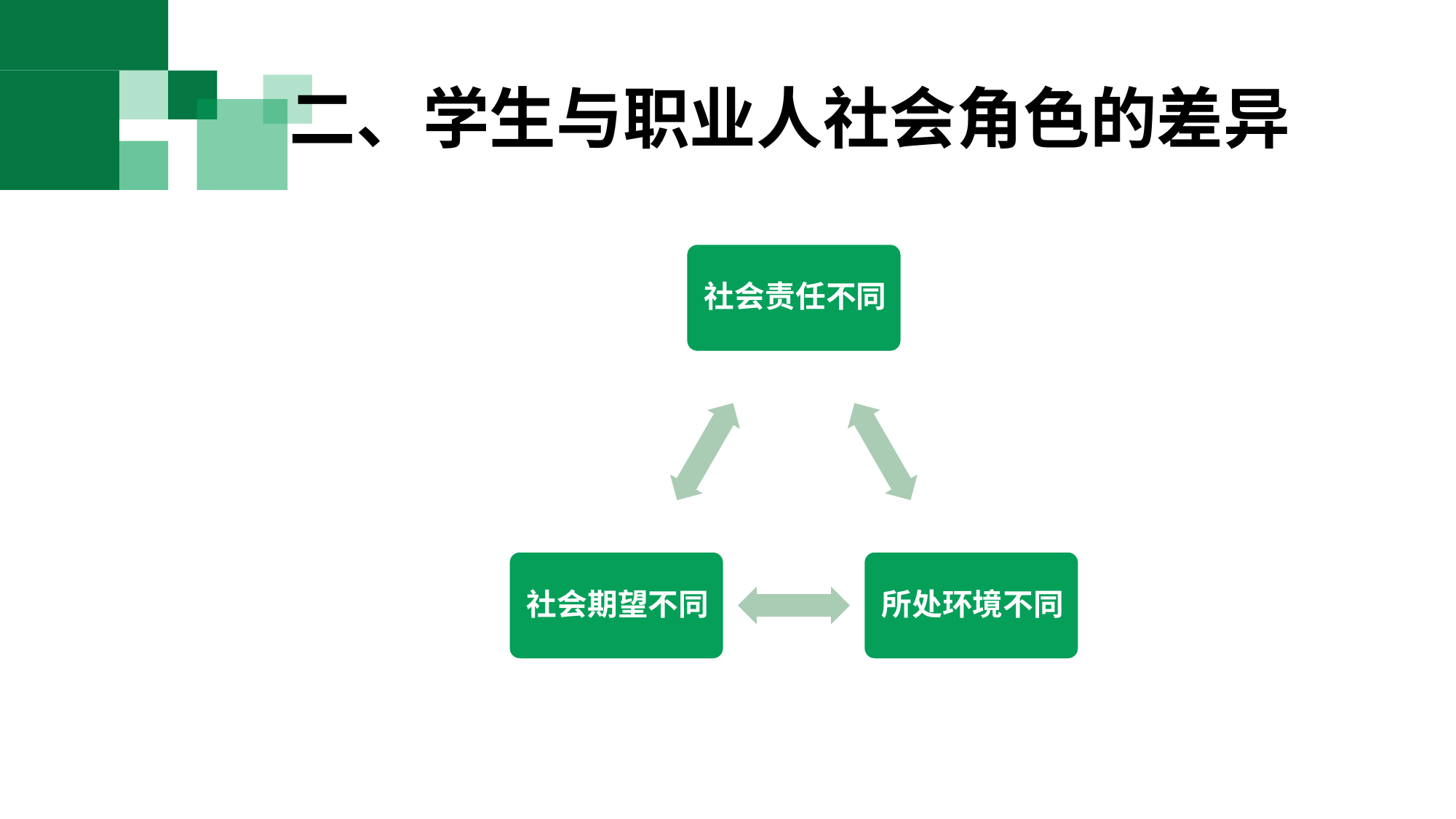

二、学业规划的特点是什么？
二、学生与职业人社会角色的差异

社会责任不同

所处环境不同

社会期望不同